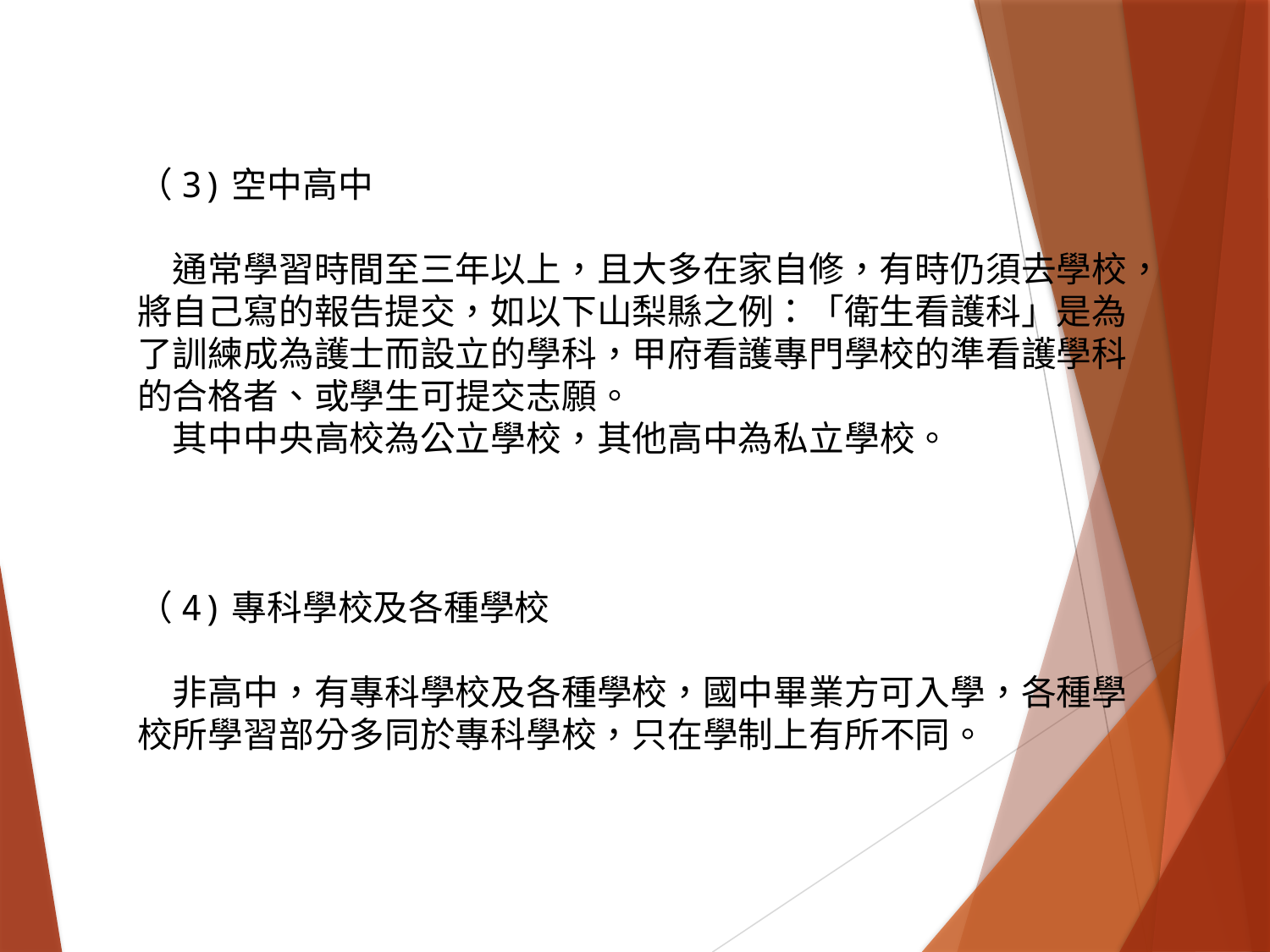

（3)空中高中

　通常學習時間至三年以上，且大多在家自修，有時仍須去學校，將自己寫的報告提交，如以下山梨縣之例：「衛生看護科」是為了訓練成為護士而設立的學科，甲府看護專門學校的準看護學科的合格者、或學生可提交志願。
　其中中央高校為公立學校，其他高中為私立學校。

（4)專科學校及各種學校

　非高中，有專科學校及各種學校，國中畢業方可入學，各種學校所學習部分多同於專科學校，只在學制上有所不同。